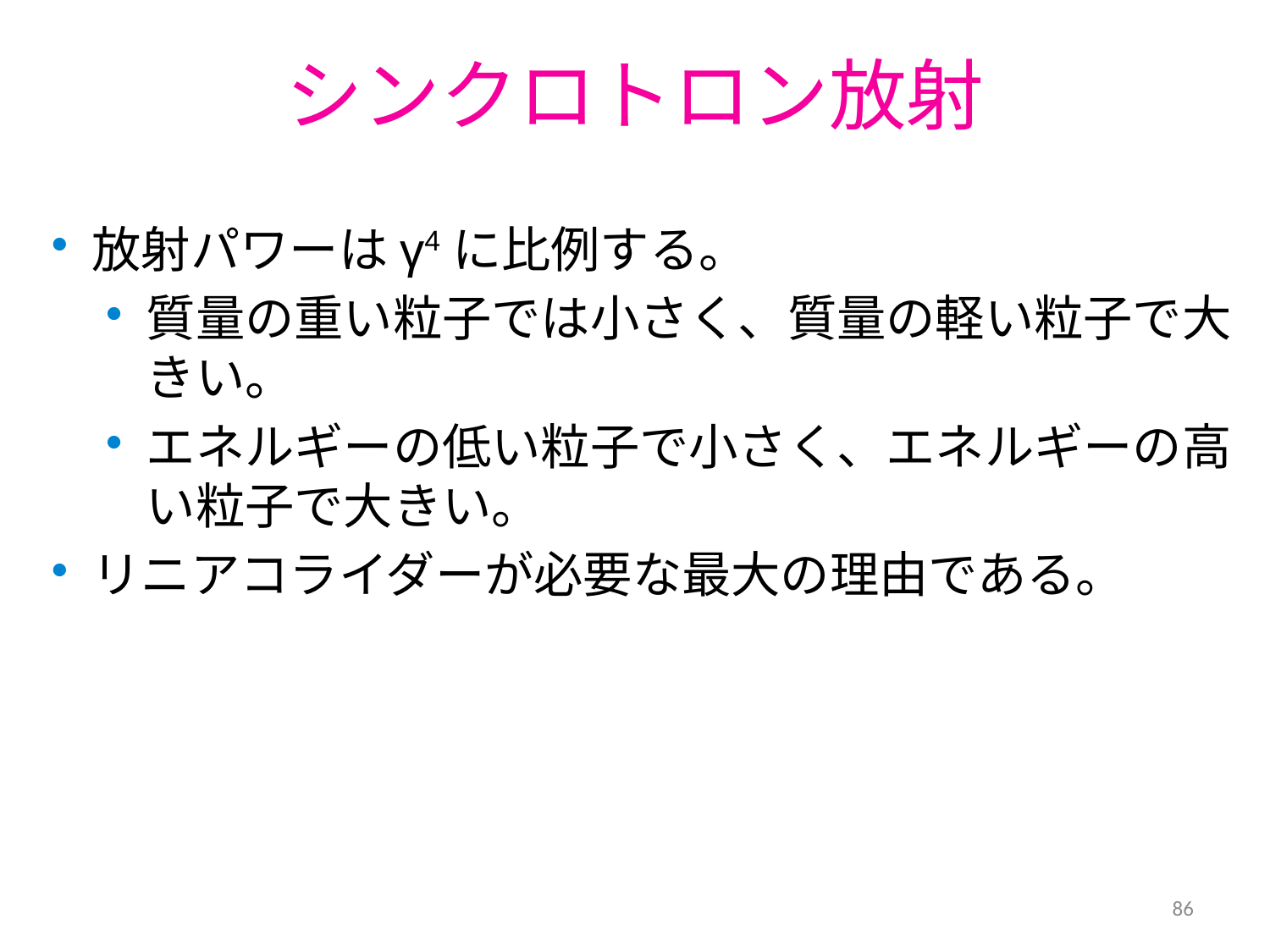

# シンクロトロン放射
放射パワーはγ4に比例する。
質量の重い粒子では小さく、質量の軽い粒子で大きい。
エネルギーの低い粒子で小さく、エネルギーの高い粒子で大きい。
リニアコライダーが必要な最大の理由である。
86